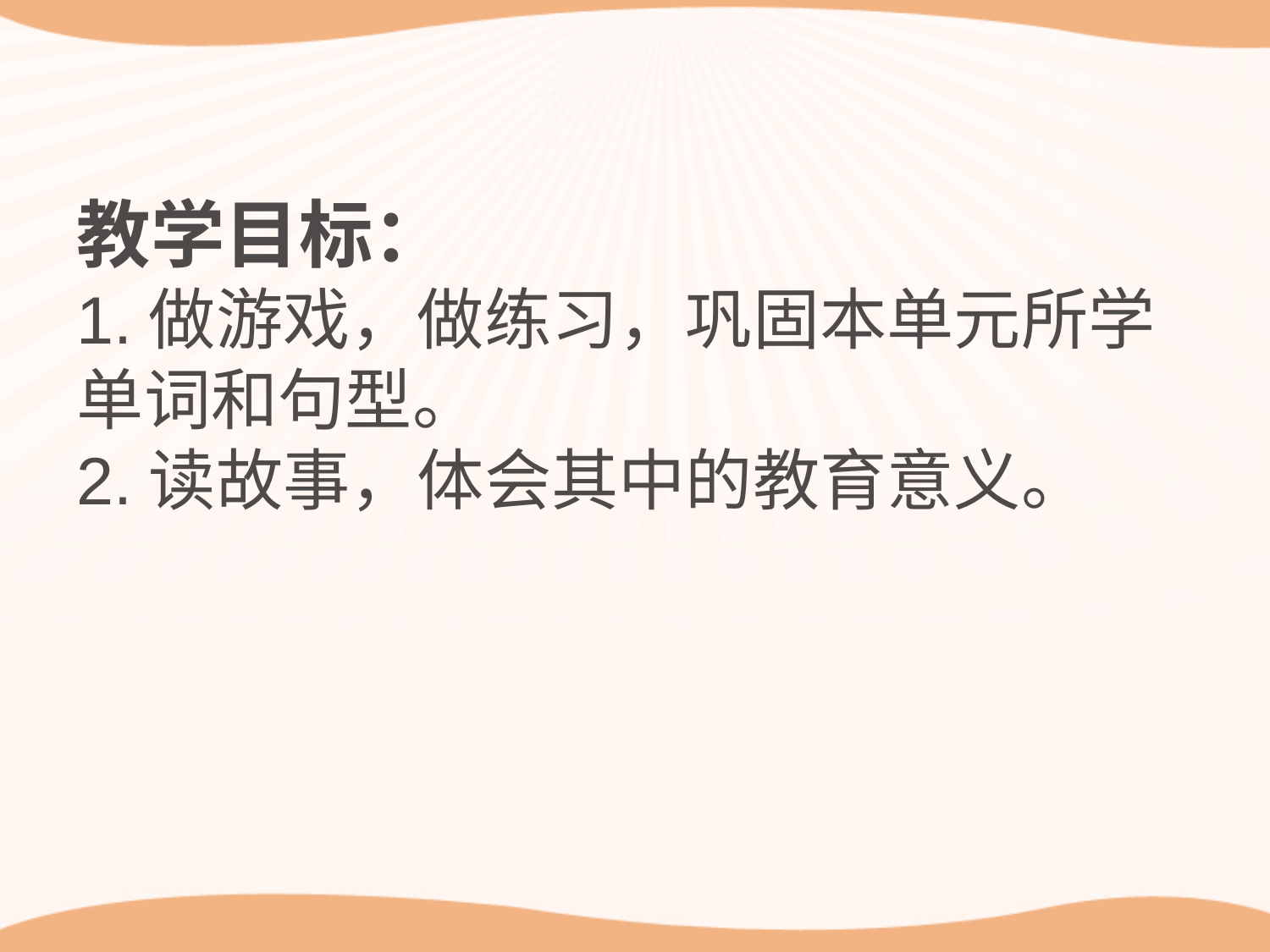

教学目标：
1.做游戏，做练习，巩固本单元所学单词和句型。
2.读故事，体会其中的教育意义。